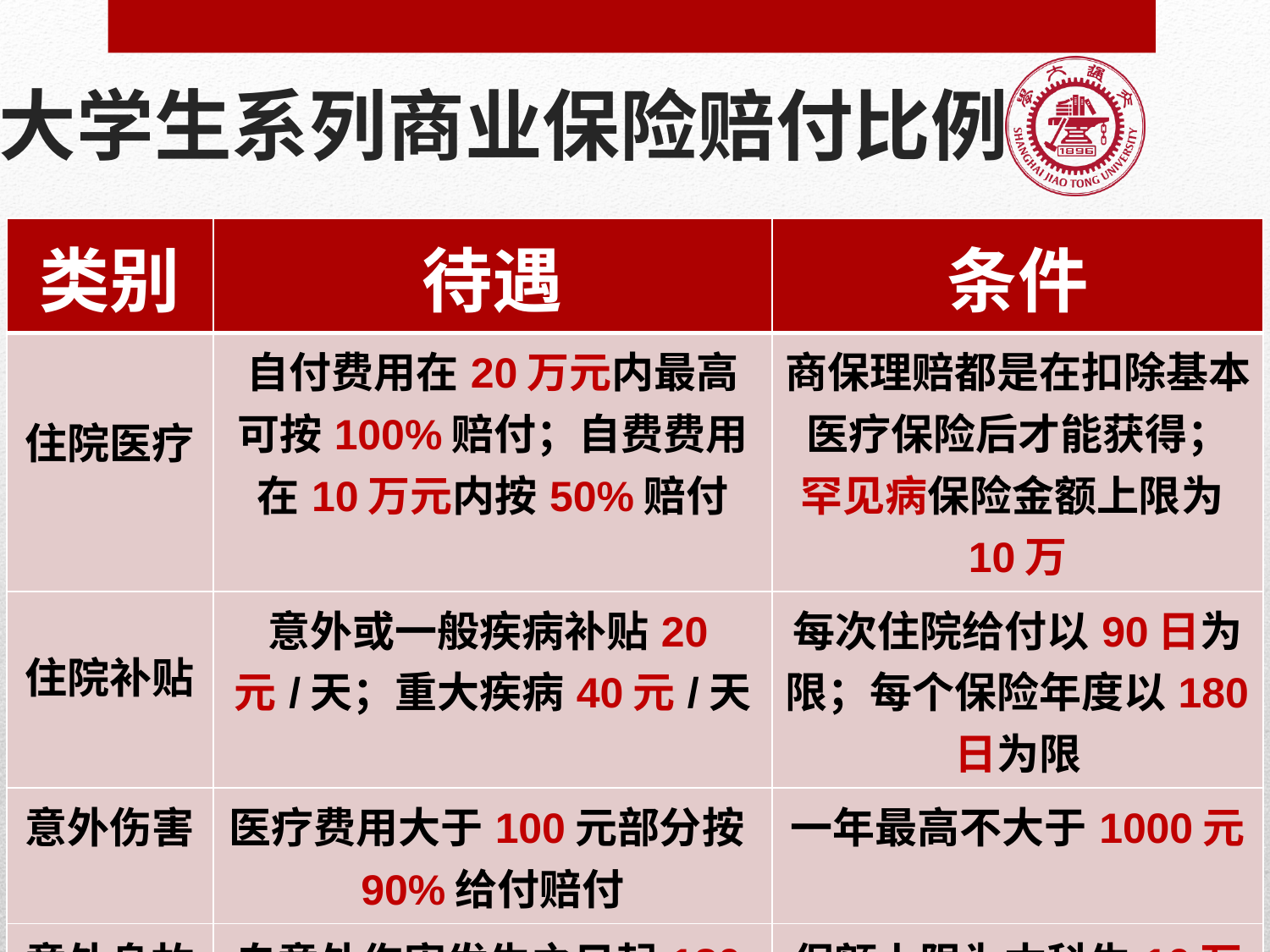

大学生系列商业保险赔付比例
| 类别 | 待遇 | 条件 |
| --- | --- | --- |
| 住院医疗 | 自付费用在20万元内最高可按100%赔付；自费费用在10万元内按50%赔付 | 商保理赔都是在扣除基本医疗保险后才能获得； 罕见病保险金额上限为10万 |
| 住院补贴 | 意外或一般疾病补贴20元/天；重大疾病40元/天 | 每次住院给付以90日为限；每个保险年度以180日为限 |
| 意外伤害 | 医疗费用大于100元部分按90%给付赔付 | 一年最高不大于1000元 |
| 意外身故及伤残 | 自意外伤害发生之日起180日内可获赔付 | 保额上限为本科生10万元，研究生16万元 |